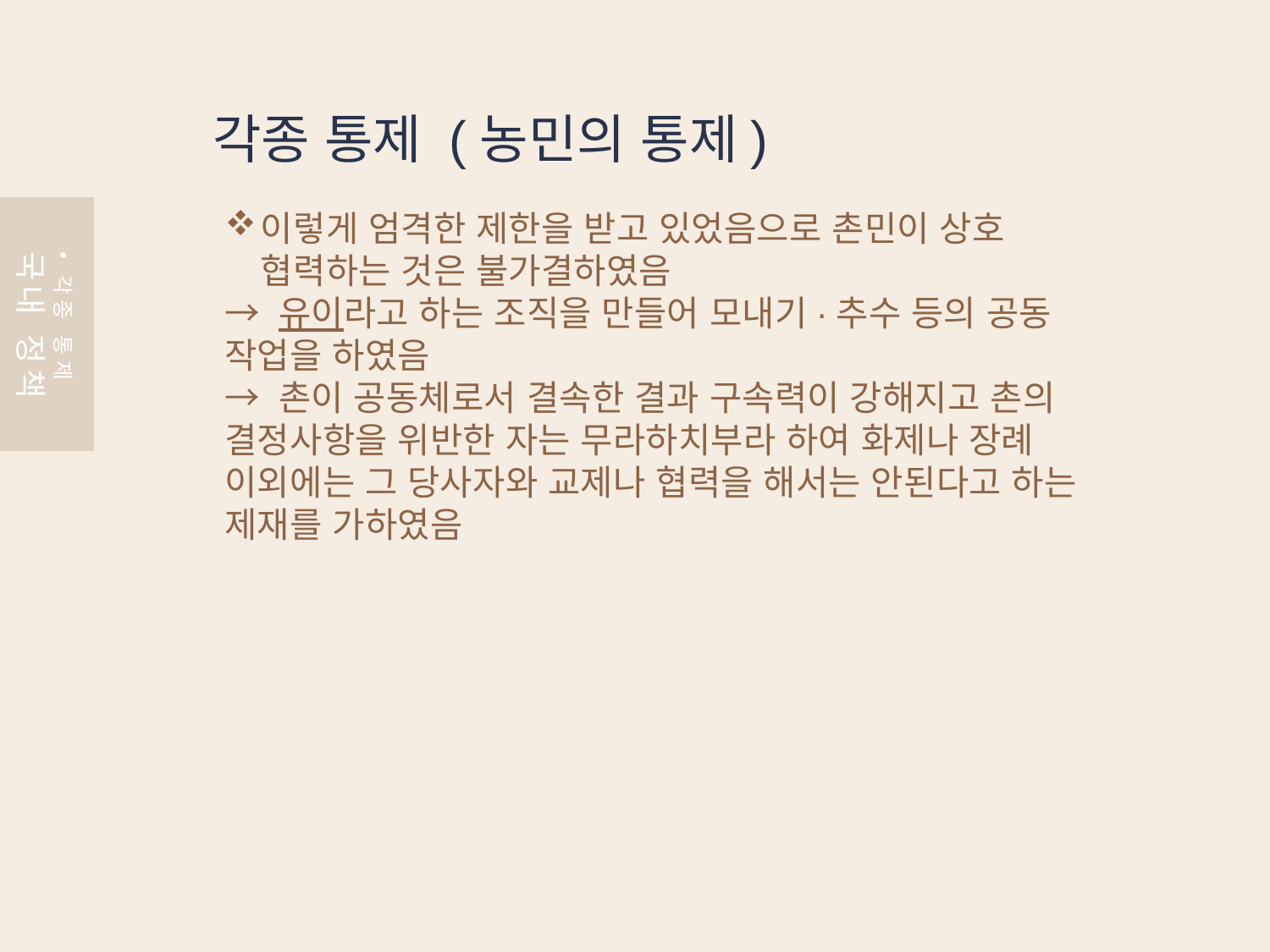

각종 통제 (농민의 통제)

이렇게 엄격한 제한을 받고 있었음으로 촌민이 상호 협력하는 것은 불가결하였음
→ 유이라고 하는 조직을 만들어 모내기·추수 등의 공동 작업을 하였음
→ 촌이 공동체로서 결속한 결과 구속력이 강해지고 촌의 결정사항을 위반한 자는 무라하치부라 하여 화제나 장례 이외에는 그 당사자와 교제나 협력을 해서는 안된다고 하는 제재를 가하였음
각종 통제
국내 정책